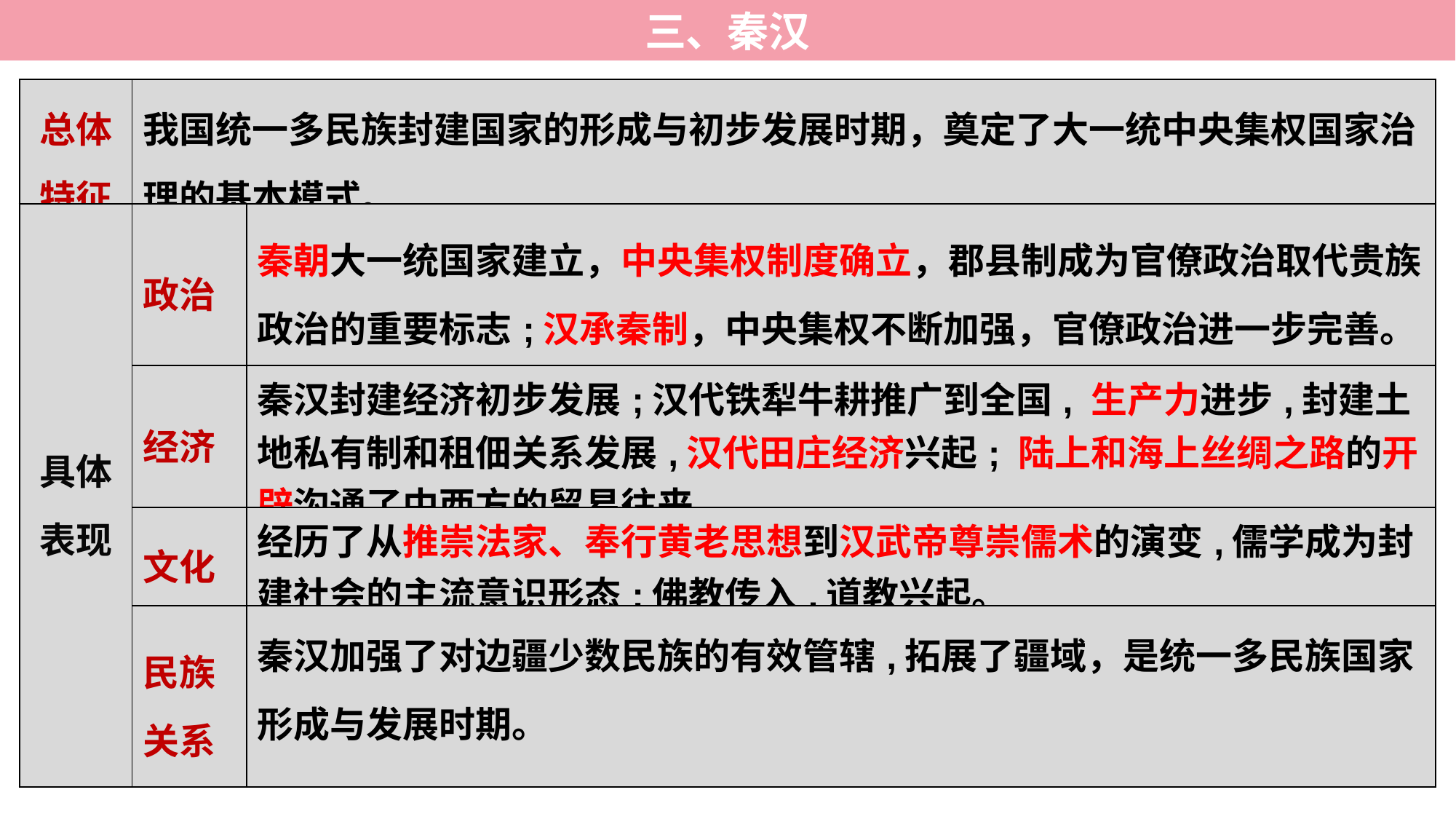

三、秦汉
| 总体特征 | 我国统一多民族封建国家的形成与初步发展时期，奠定了大一统中央集权国家治理的基本模式。 |  |
| --- | --- | --- |
| 具体表现 | 政治 | 秦朝大一统国家建立，中央集权制度确立，郡县制成为官僚政治取代贵族政治的重要标志;汉承秦制，中央集权不断加强，官僚政治进一步完善。 |
|  | 经济 | 秦汉封建经济初步发展;汉代铁犁牛耕推广到全国, 生产力进步,封建土地私有制和租佃关系发展,汉代田庄经济兴起; 陆上和海上丝绸之路的开辟沟通了中西方的贸易往来。 |
|  | 文化 | 经历了从推崇法家、奉行黄老思想到汉武帝尊崇儒术的演变,儒学成为封建社会的主流意识形态;佛教传入,道教兴起。 |
|  | 民族关系 | 秦汉加强了对边疆少数民族的有效管辖,拓展了疆域，是统一多民族国家形成与发展时期。 |